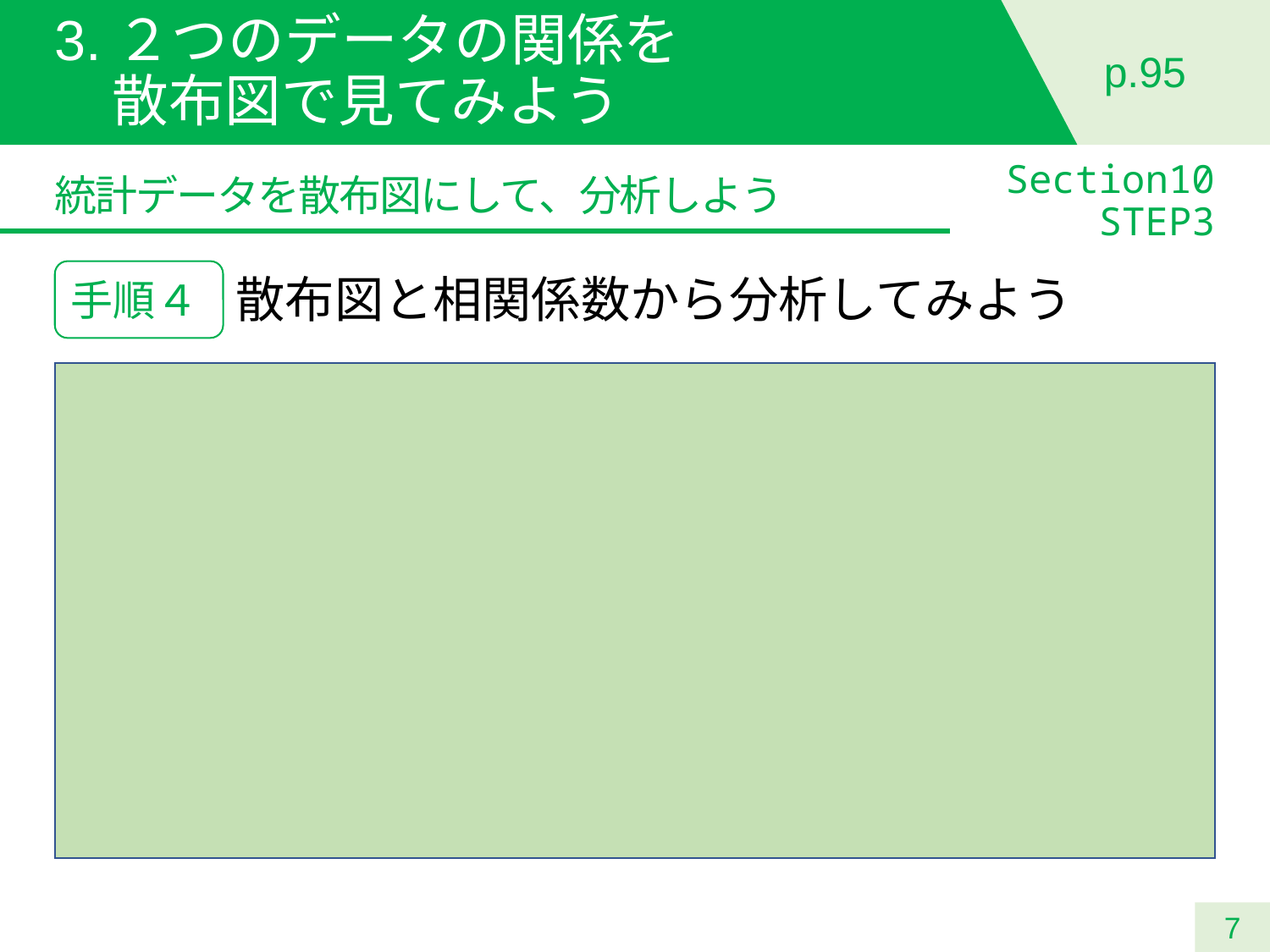

# 3.２つのデータの関係を 散布図で見てみよう
p.95
Section10
 STEP3
統計データを散布図にして、分析しよう
手順４
散布図と相関係数から分析してみよう

7